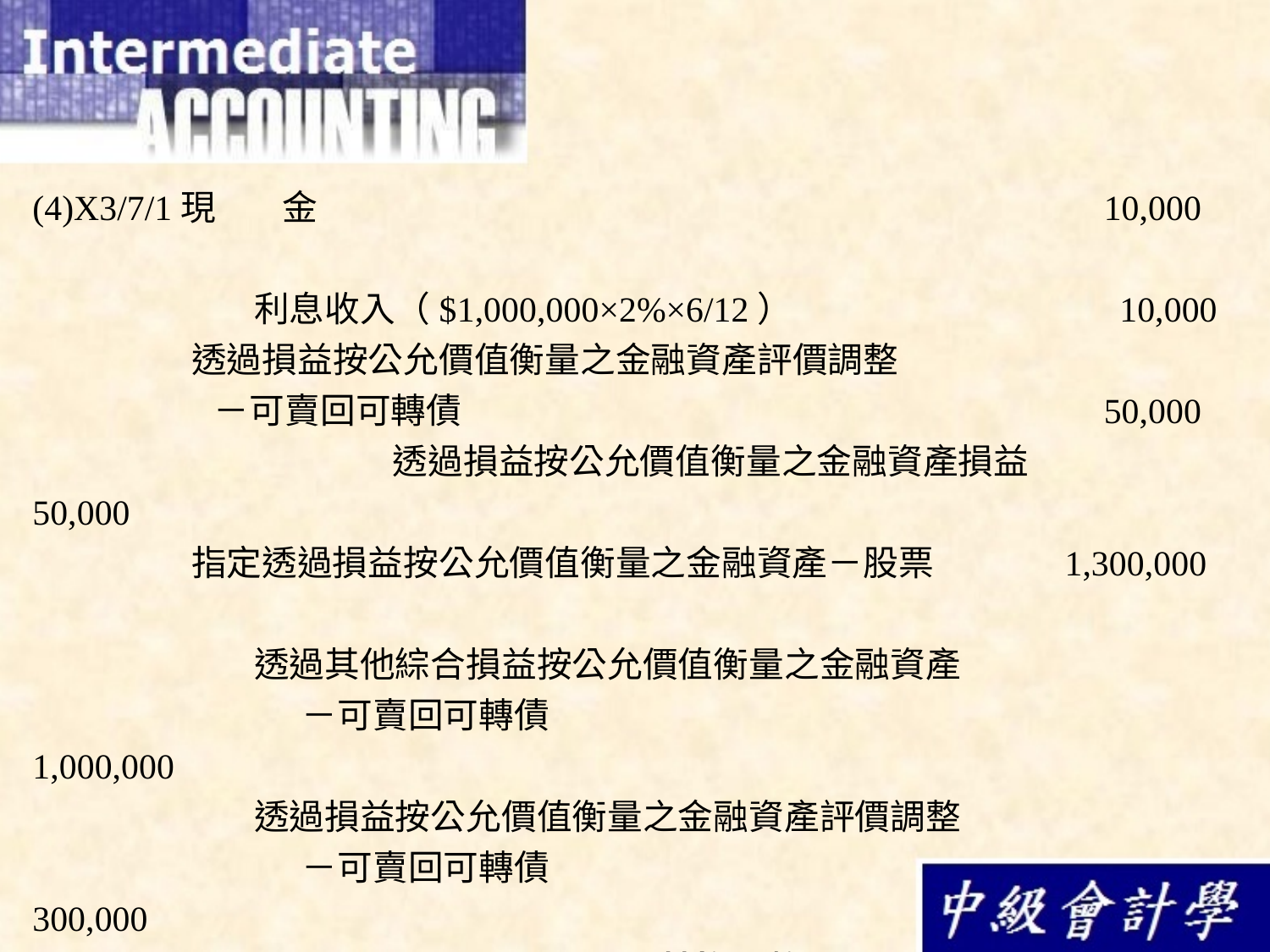

(4)X3/7/1現　    金						      10,000
	           利息收入（$1,000,000×2%×6/12）			        10,000
	   透過損益按公允價值衡量之金融資產評價調整
	       －可賣回可轉債					      50,000 		           透過損益按公允價值衡量之金融資產損益	         	        50,000
	   指定透過損益按公允價值衡量之金融資產－股票	 1,300,000
	           透過其他綜合損益按公允價值衡量之金融資產
		  －可賣回可轉債				     	   1,000,000
	           透過損益按公允價值衡量之金融資產評價調整
		  －可賣回可轉債				        	      300,000
	$1,000,000÷$25=40,000股……可轉換股數
  	$32.50×40,000=$1,300,000 ……轉換後普通股市價